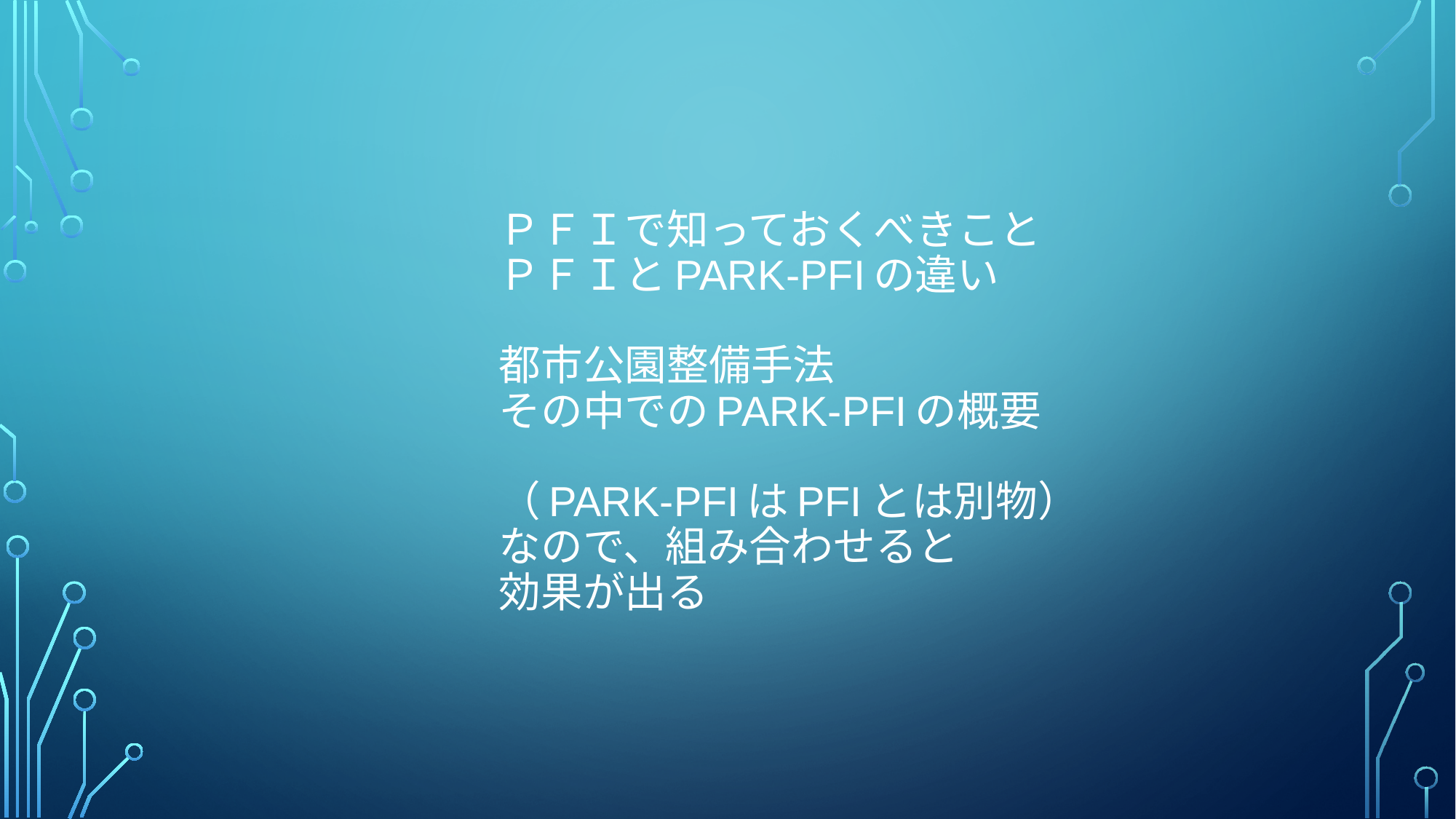

# ＰＦＩで知っておくべきこと ＰＦＩとPark-PFIの違い 都市公園整備手法 その中でのPark-PFIの概要 （Park-PFIはPFIとは別物） なので、組み合わせると 効果が出る